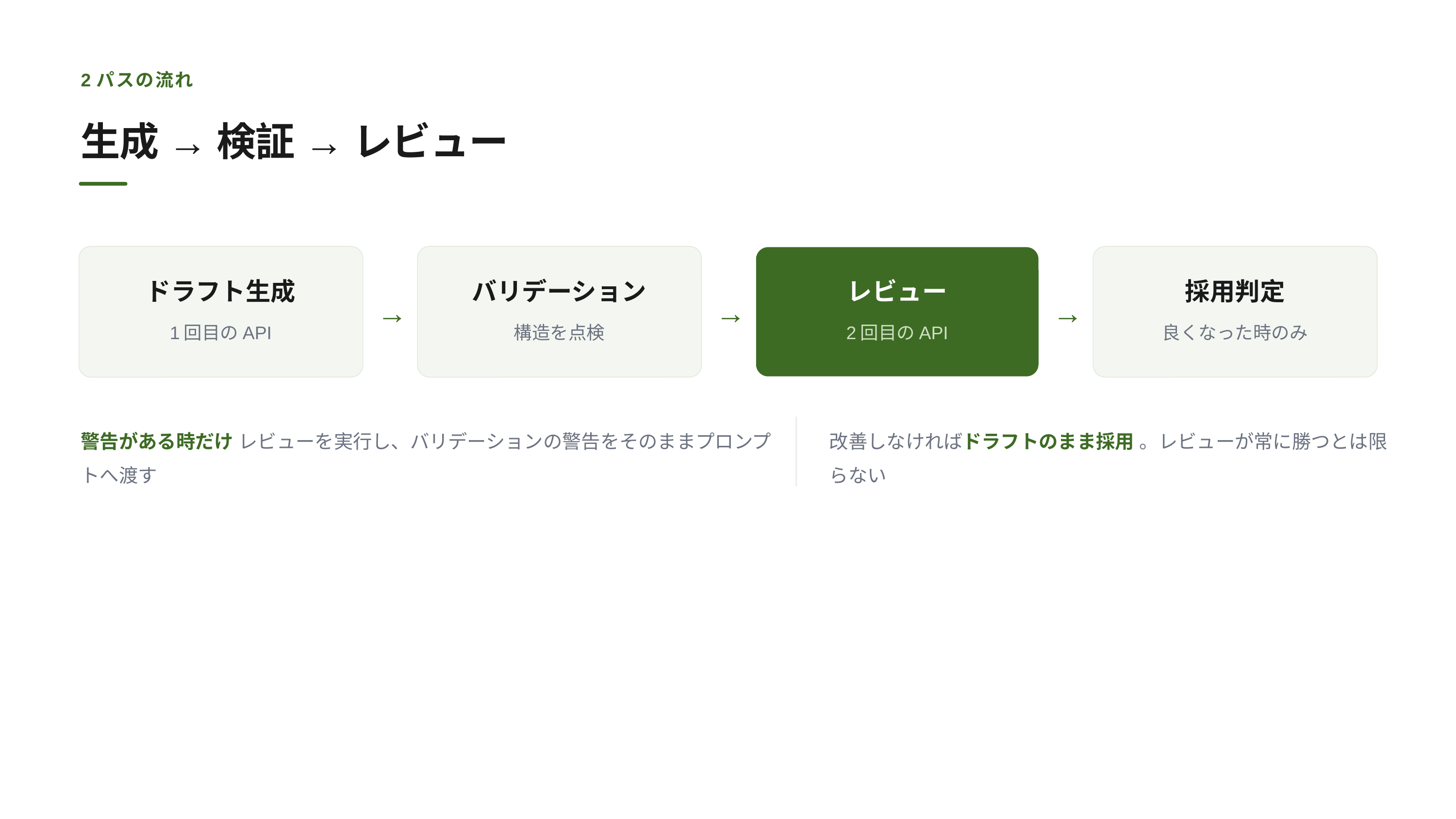

2パスの流れ
生成 → 検証 → レビュー

ドラフト生成
バリデーション
レビュー
採用判定
→
→
→
1回目のAPI
構造を点検
2回目のAPI
良くなった時のみ
警告がある時だけ レビューを実行し、バリデーションの警告をそのままプロンプトへ渡す

改善しなければドラフトのまま採用 。レビューが常に勝つとは限らない